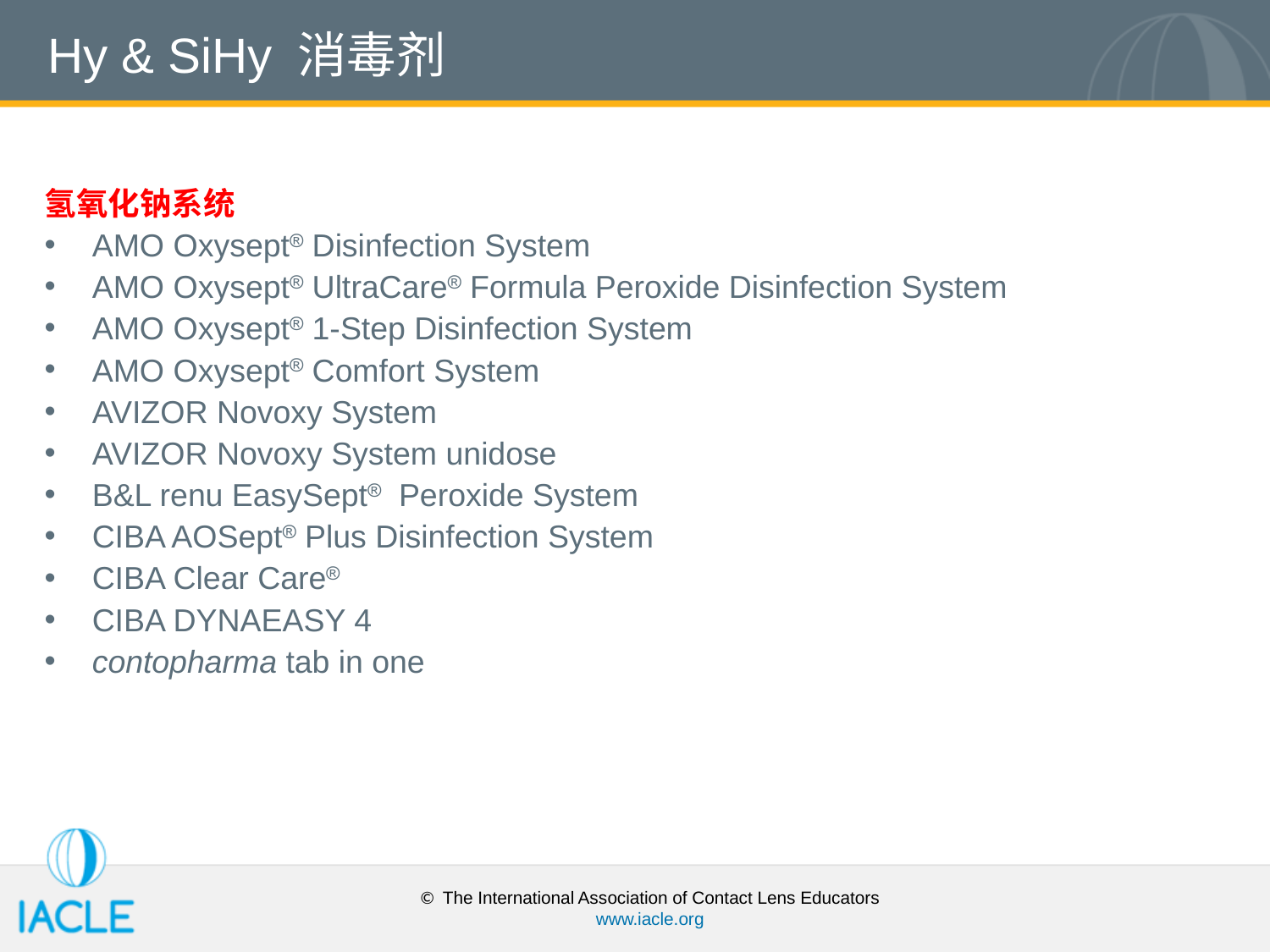

# Hy & SiHy 消毒剂
氢氧化钠系统
AMO Oxysept® Disinfection System
AMO Oxysept® UltraCare® Formula Peroxide Disinfection System
AMO Oxysept® 1-Step Disinfection System
AMO Oxysept® Comfort System
AVIZOR Novoxy System
AVIZOR Novoxy System unidose
B&L renu EasySept®  Peroxide System
CIBA AOSept® Plus Disinfection System
CIBA Clear Care®
CIBA DYNAEASY 4
contopharma tab in one

©  The International Association of Contact Lens Educators
www.iacle.org